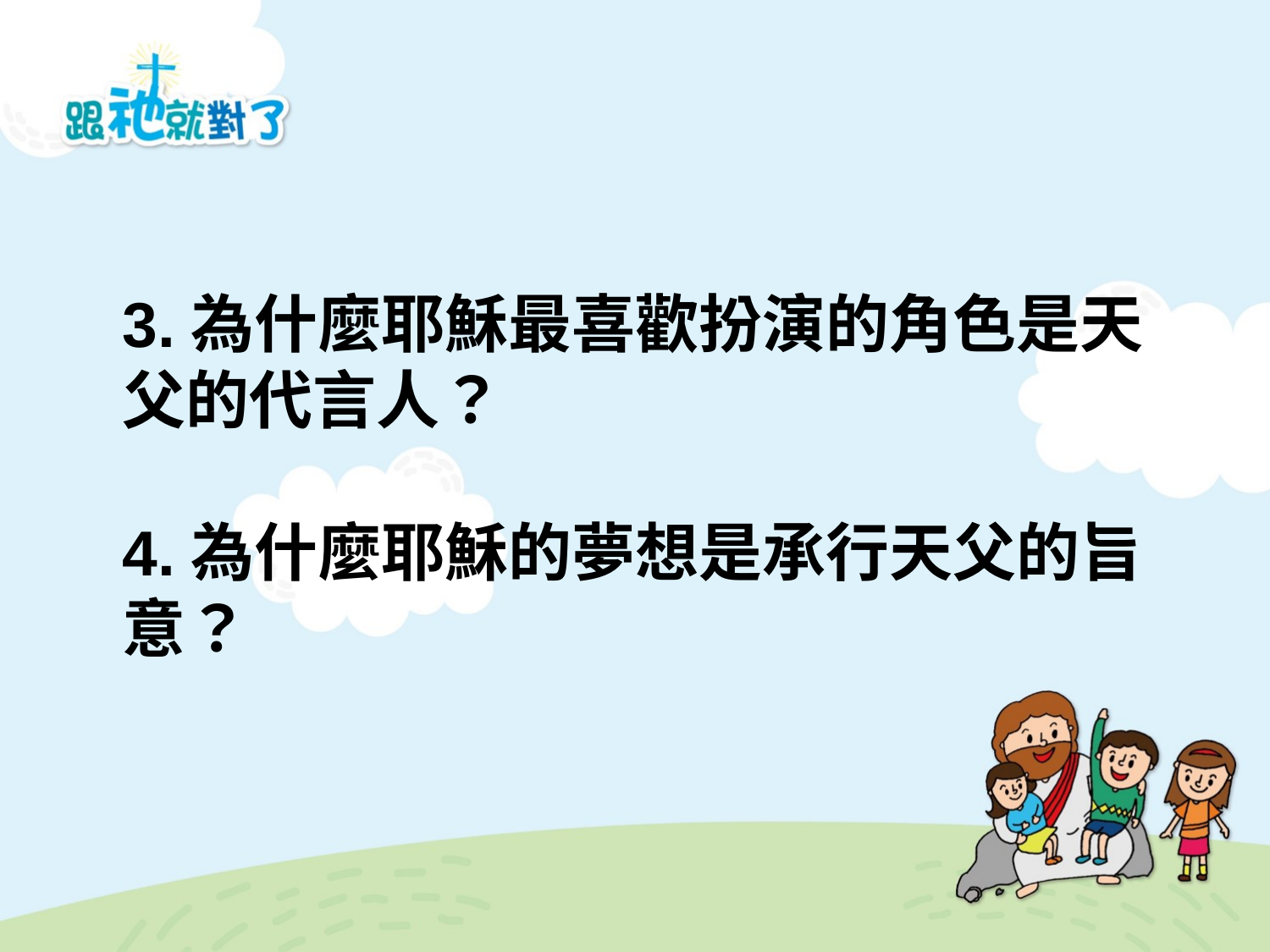

3.為什麼耶穌最喜歡扮演的角色是天父的代言人？

4.為什麼耶穌的夢想是承行天父的旨意？